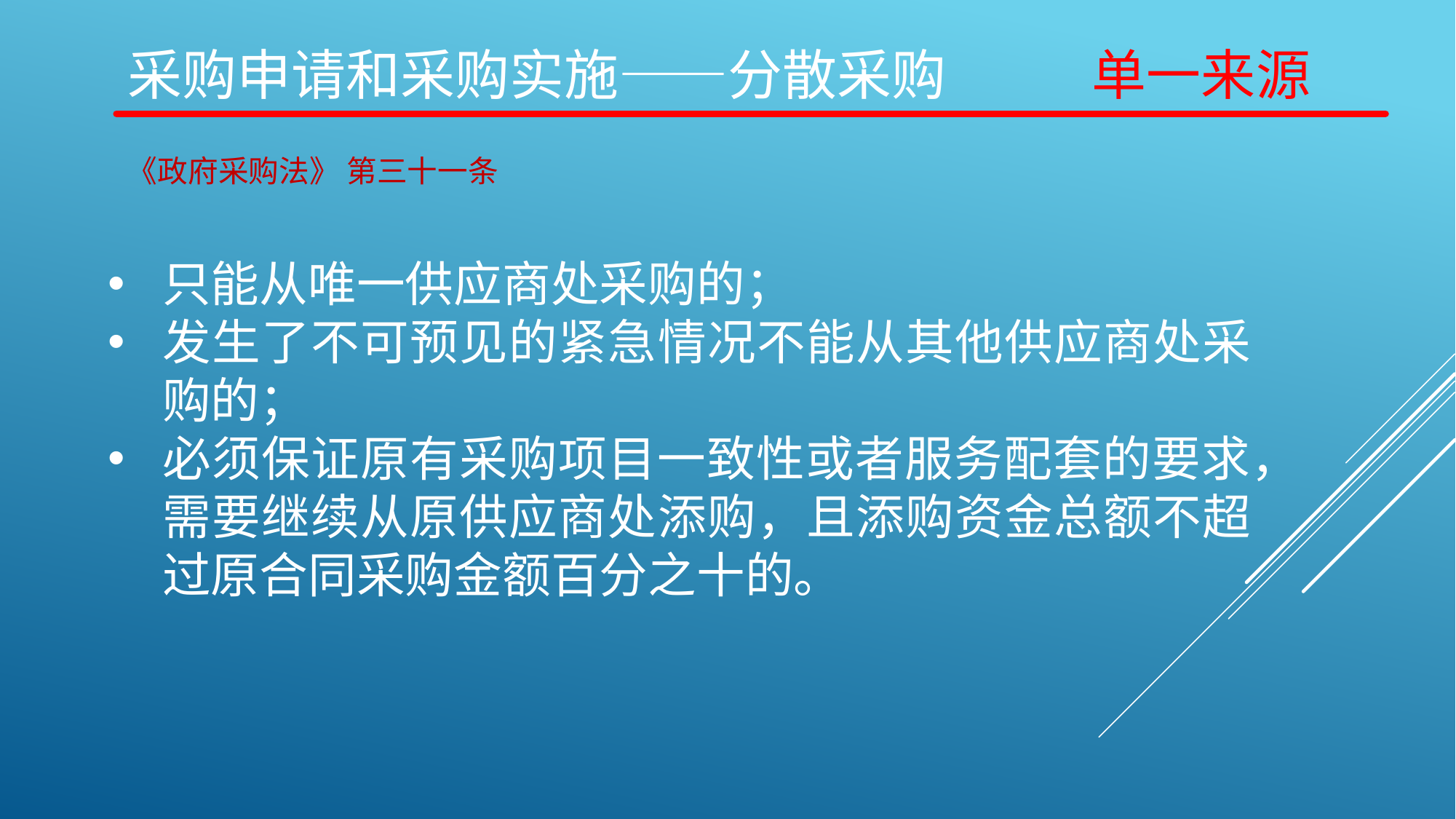

# 采购申请和采购实施——分散采购            单一来源
《政府采购法》 第三十一条
只能从唯一供应商处采购的；
发生了不可预见的紧急情况不能从其他供应商处采购的；
必须保证原有采购项目一致性或者服务配套的要求，需要继续从原供应商处添购，且添购资金总额不超过原合同采购金额百分之十的。